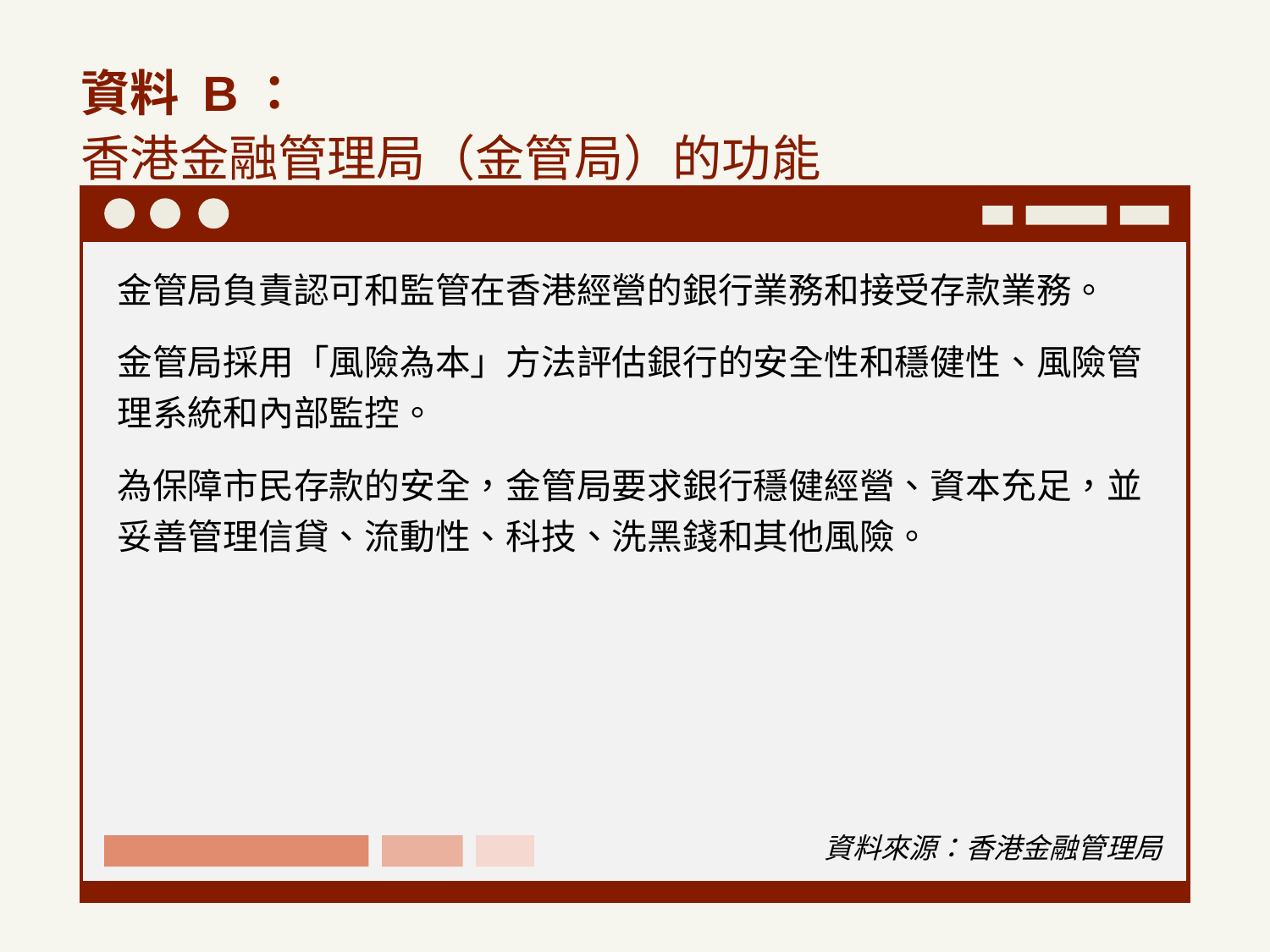

# 資料 B： 香港金融管理局（金管局）的功能

金管局負責認可和監管在香港經營的銀行業務和接受存款業務。
金管局採用「風險為本」方法評估銀行的安全性和穩健性、風險管理系統和內部監控。
為保障市民存款的安全，金管局要求銀行穩健經營、資本充足，並妥善管理信貸、流動性、科技、洗黑錢和其他風險。
資料來源：香港金融管理局